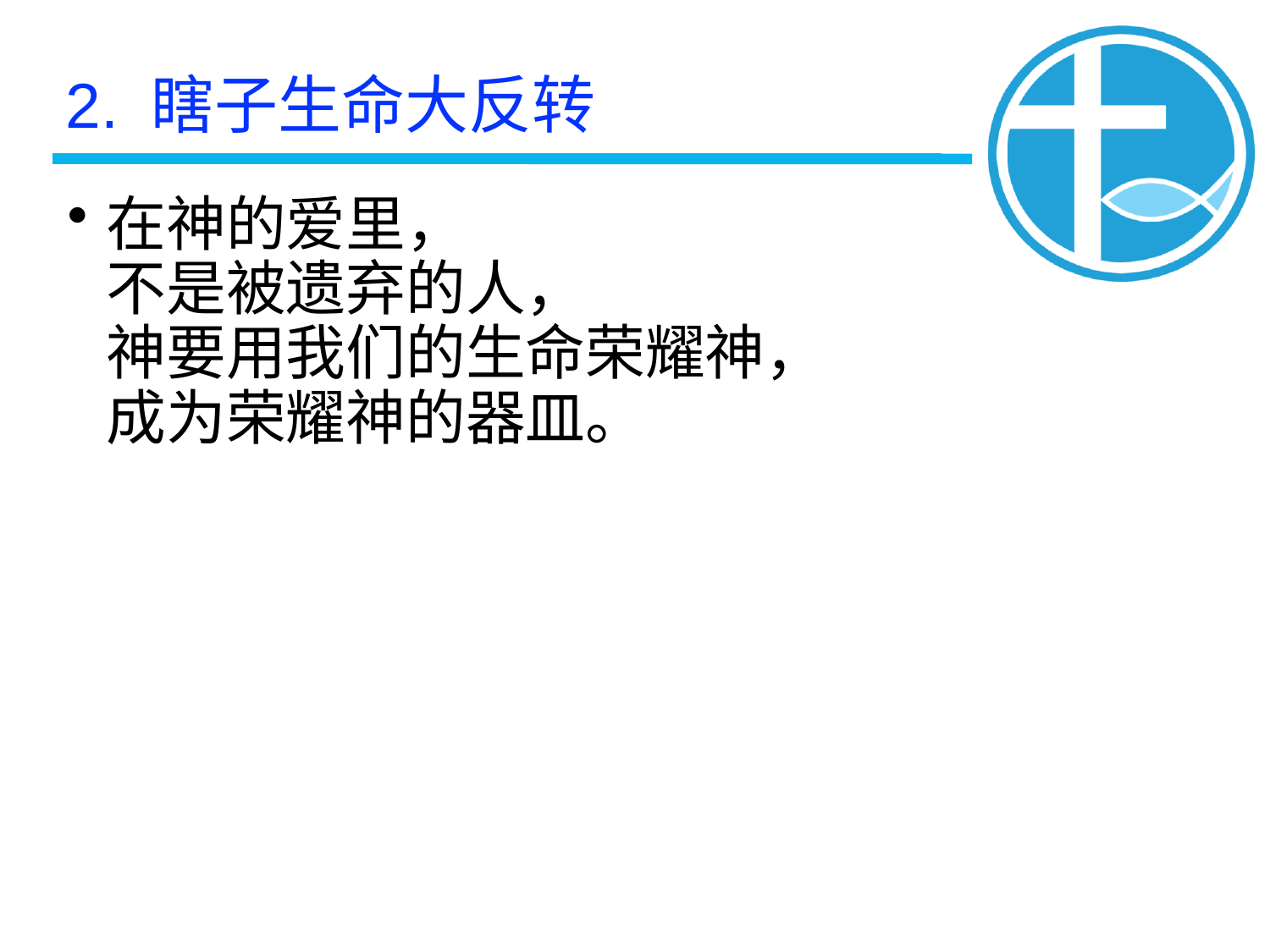

2. 瞎子生命大反转
在神的爱里，
不是被遗弃的人，
神要用我们的生命荣耀神，
成为荣耀神的器皿。